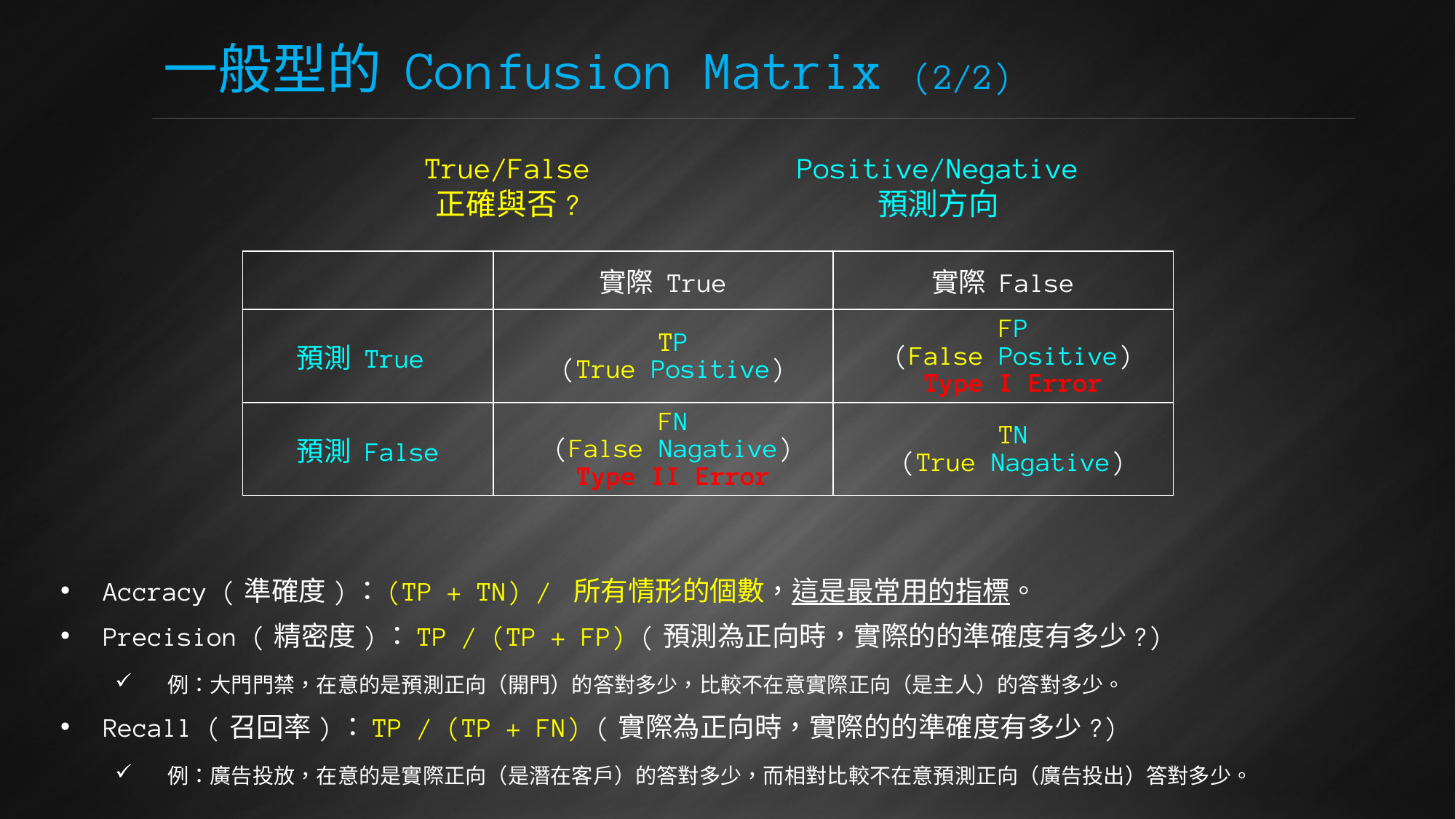

# 一般型的 Confusion Matrix (2/2)
True/False
正確與否?
Positive/Negative
預測方向
|  | 實際 True | 實際 False |
| --- | --- | --- |
| 預測 True | TP (True Positive) | FP (False Positive) Type I Error |
| 預測 False | FN (False Nagative) Type II Error | TN (True Nagative) |
Accracy (準確度)：(TP + TN) / 所有情形的個數，這是最常用的指標。
Precision (精密度)：TP / (TP + FP) (預測為正向時，實際的的準確度有多少?)
例：大門門禁，在意的是預測正向（開門）的答對多少，比較不在意實際正向（是主人）的答對多少。
Recall (召回率)：TP / (TP + FN) (實際為正向時，實際的的準確度有多少?)
例：廣告投放，在意的是實際正向（是潛在客戶）的答對多少，而相對比較不在意預測正向（廣告投出）答對多少。